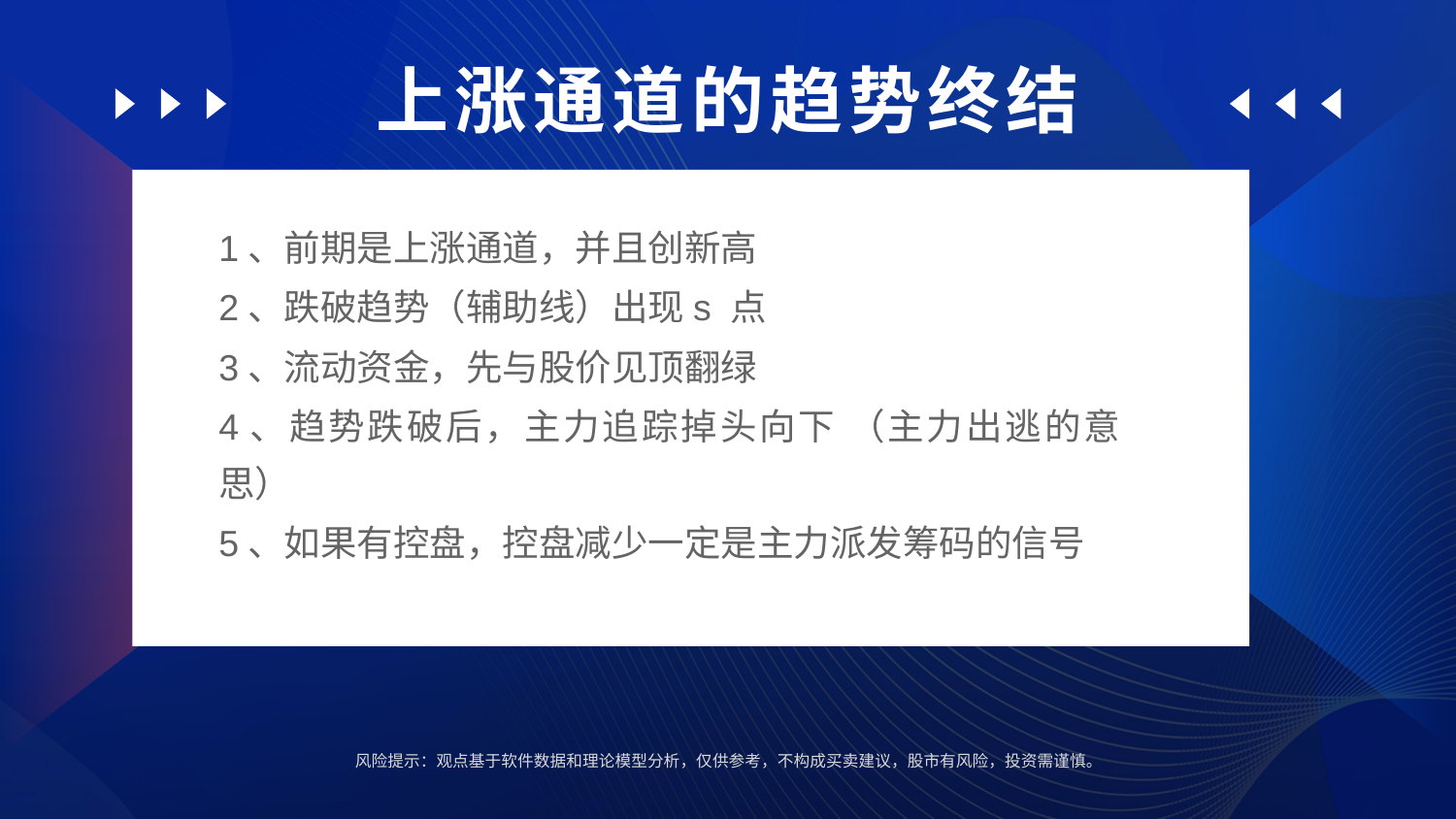

上涨通道的趋势终结

1、前期是上涨通道，并且创新高
2、跌破趋势（辅助线）出现s 点
3、流动资金，先与股价见顶翻绿
4、趋势跌破后，主力追踪掉头向下 （主力出逃的意思）
5、如果有控盘，控盘减少一定是主力派发筹码的信号